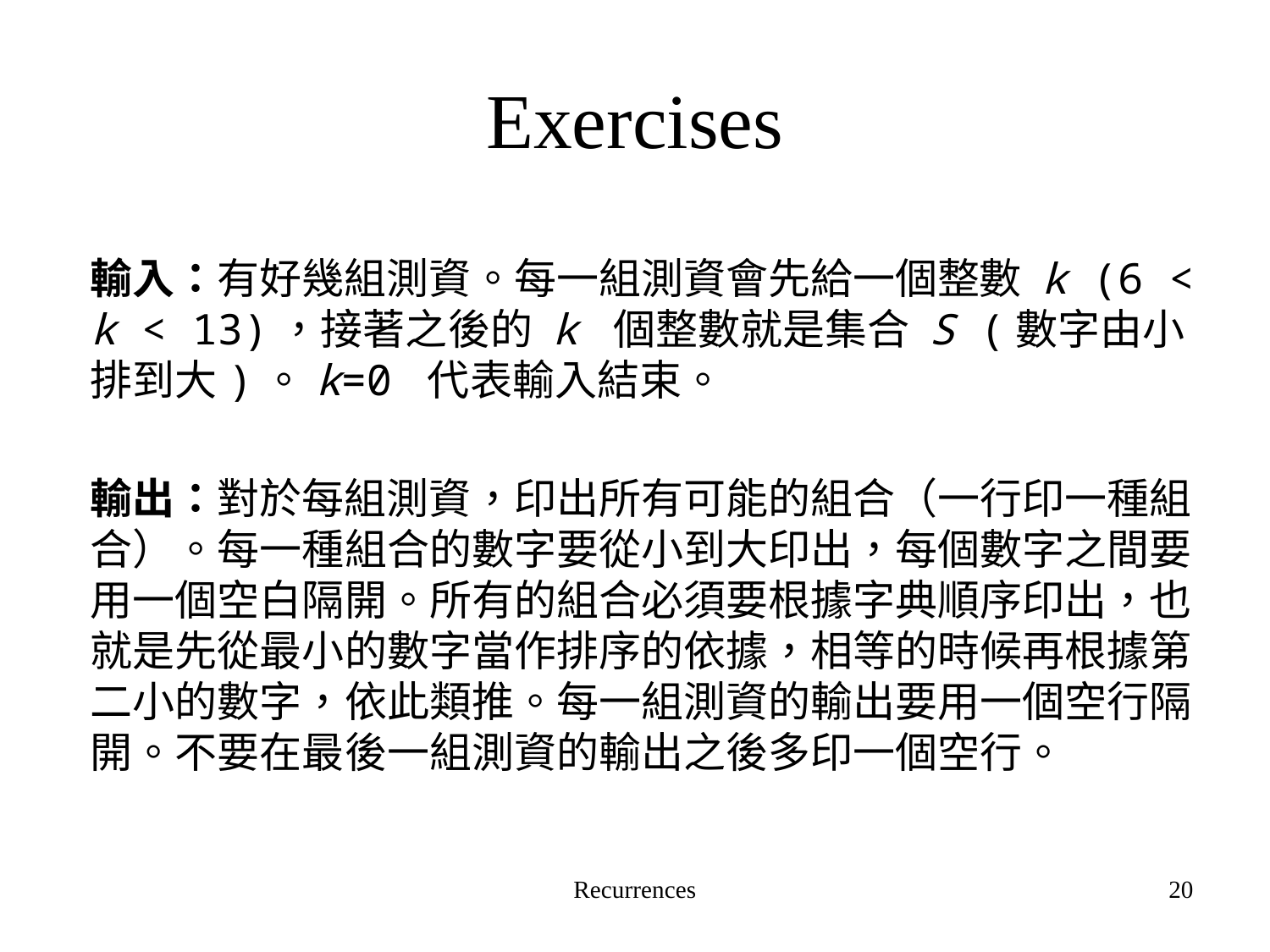

# Exercises

	輸入：有好幾組測資。每一組測資會先給一個整數 k (6 < k < 13)，接著之後的 k 個整數就是集合 S (數字由小排到大)。k=0 代表輸入結束。

	輸出：對於每組測資，印出所有可能的組合（一行印一種組合）。每一種組合的數字要從小到大印出，每個數字之間要用一個空白隔開。所有的組合必須要根據字典順序印出，也就是先從最小的數字當作排序的依據，相等的時候再根據第二小的數字，依此類推。每一組測資的輸出要用一個空行隔開。不要在最後一組測資的輸出之後多印一個空行。
Recurrences
20